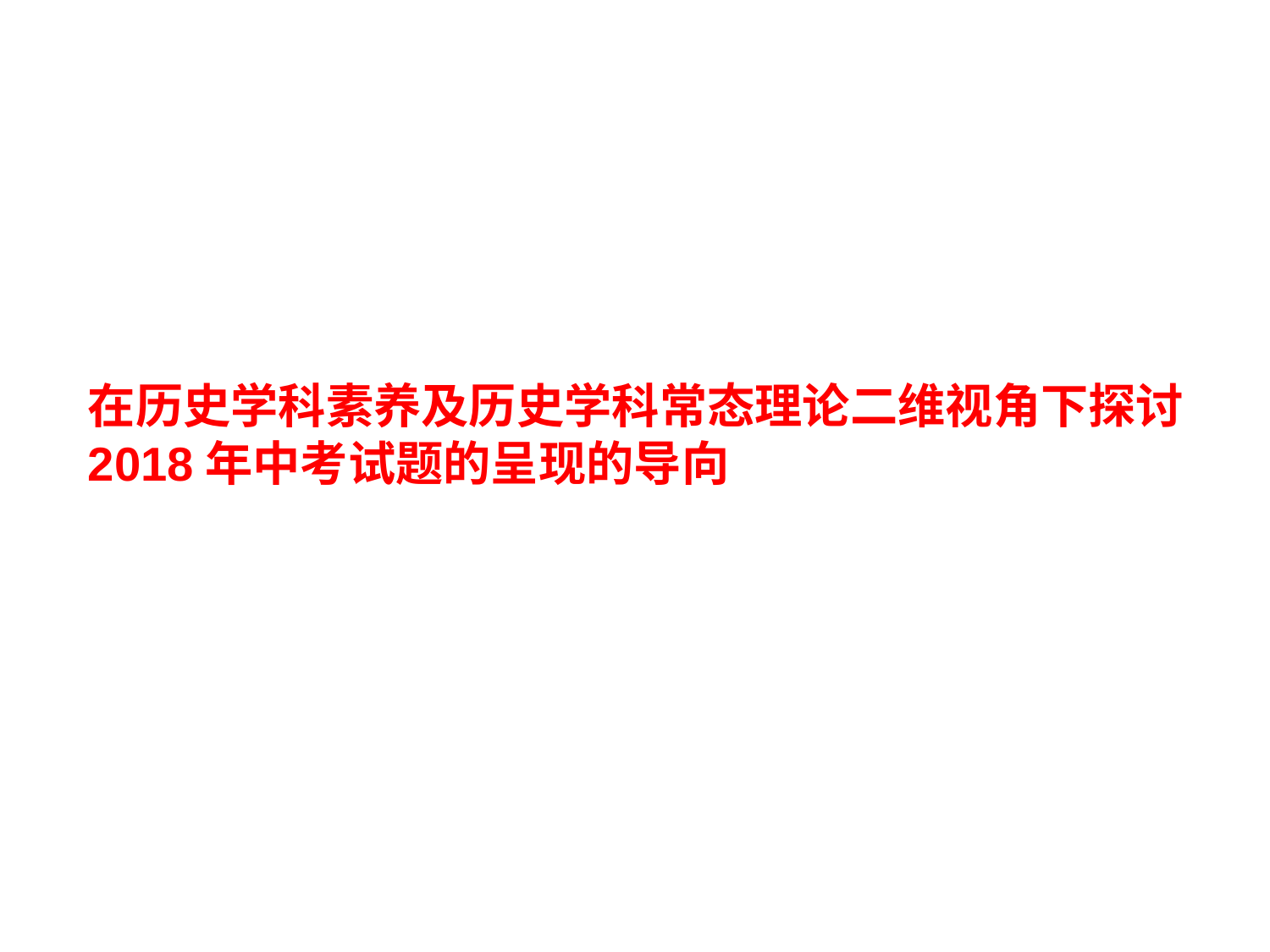

在历史学科素养及历史学科常态理论二维视角下探讨2018年中考试题的呈现的导向